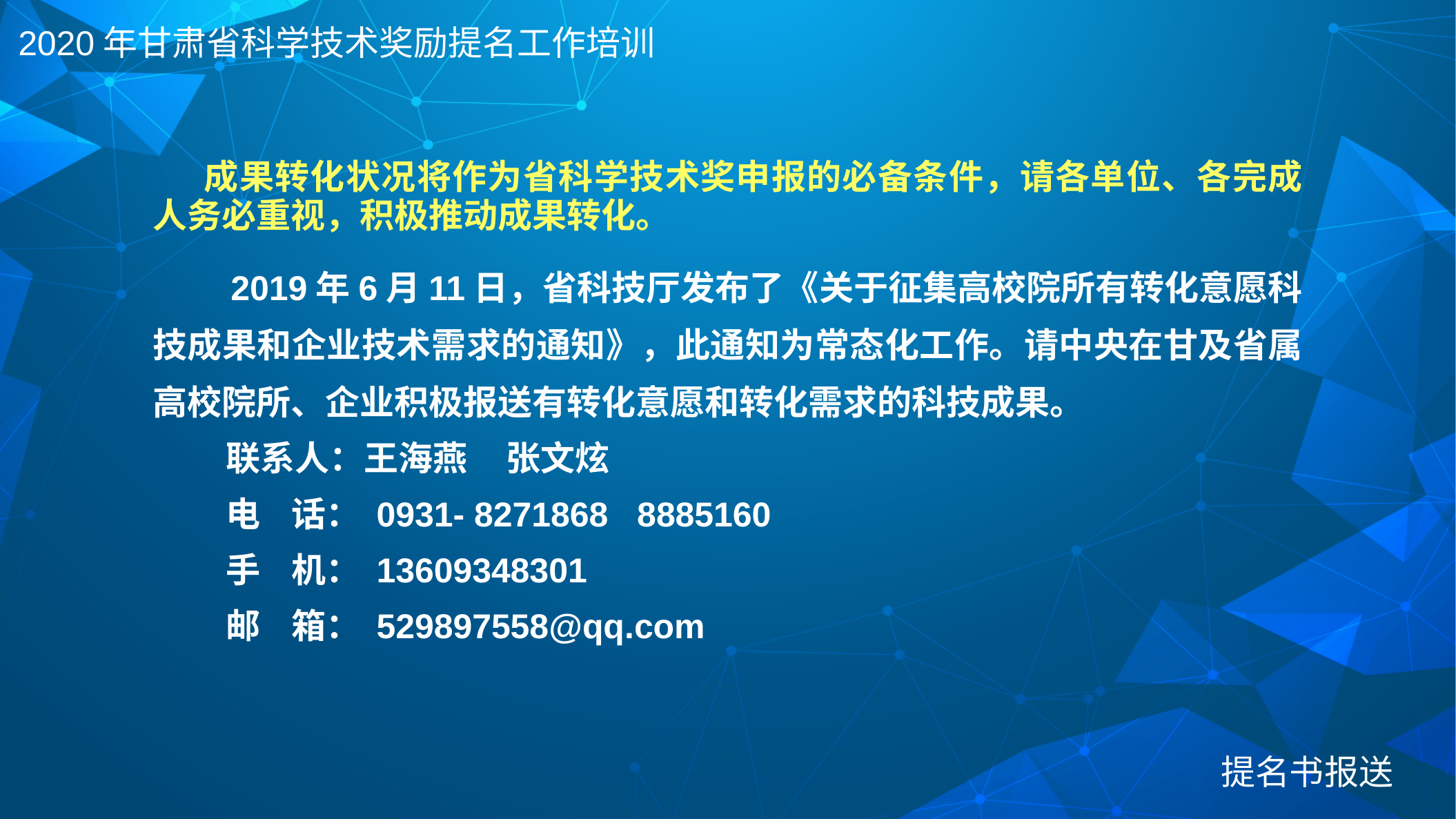

2020年甘肃省科学技术奖励提名工作培训
    成果转化状况将作为省科学技术奖申报的必备条件，请各单位、各完成人务必重视，积极推动成果转化。
        2019年6月11日，省科技厅发布了《关于征集高校院所有转化意愿科技成果和企业技术需求的通知》，此通知为常态化工作。请中央在甘及省属高校院所、企业积极报送有转化意愿和转化需求的科技成果。
     联系人：王海燕     张文炫
     电    话： 0931- 8271868   8885160
     手    机： 13609348301
     邮    箱： 529897558@qq.com
提名书报送